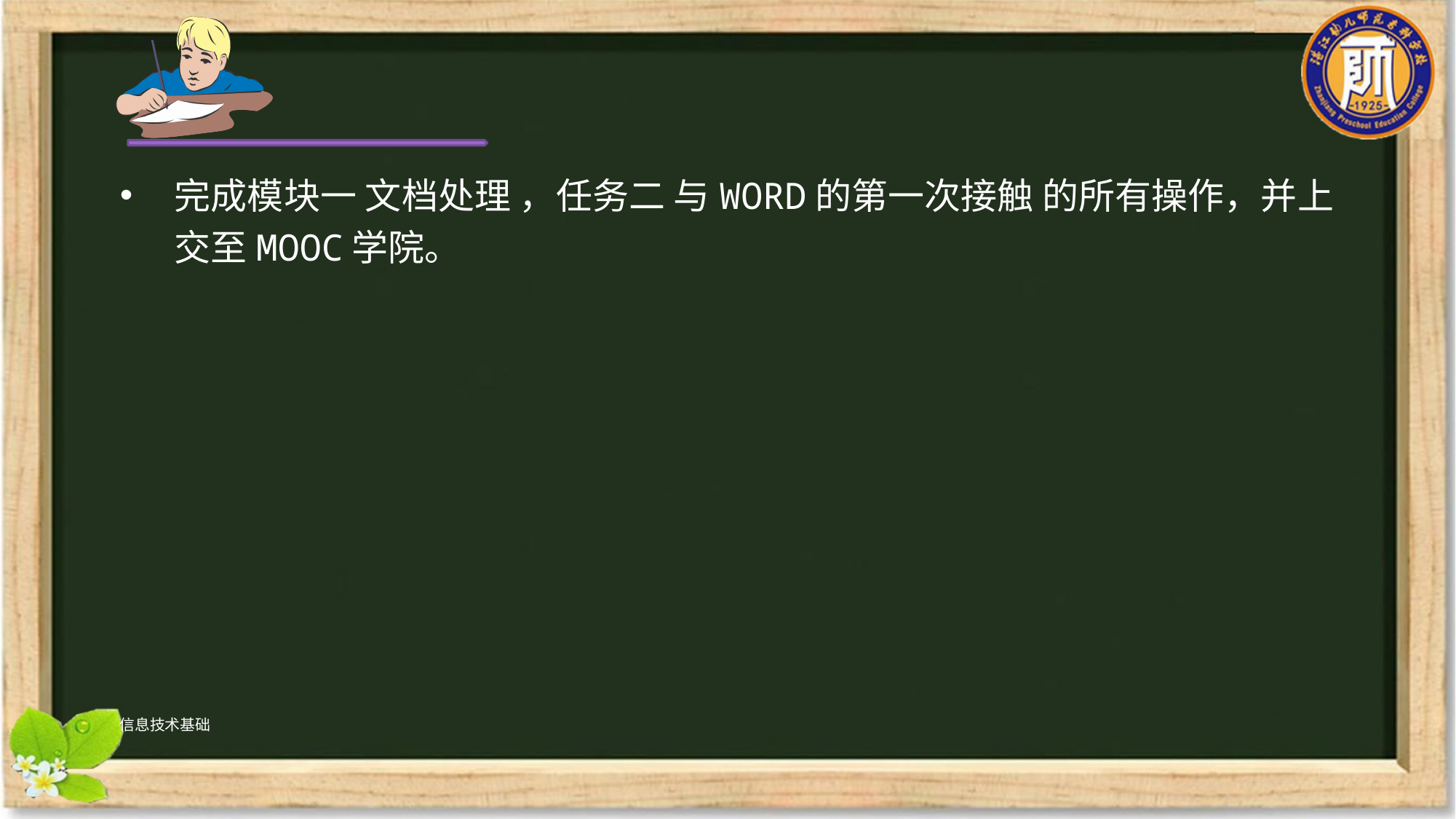

#
完成模块一 文档处理 ，任务二 与WORD的第一次接触 的所有操作，并上交至MOOC学院。
信息技术基础